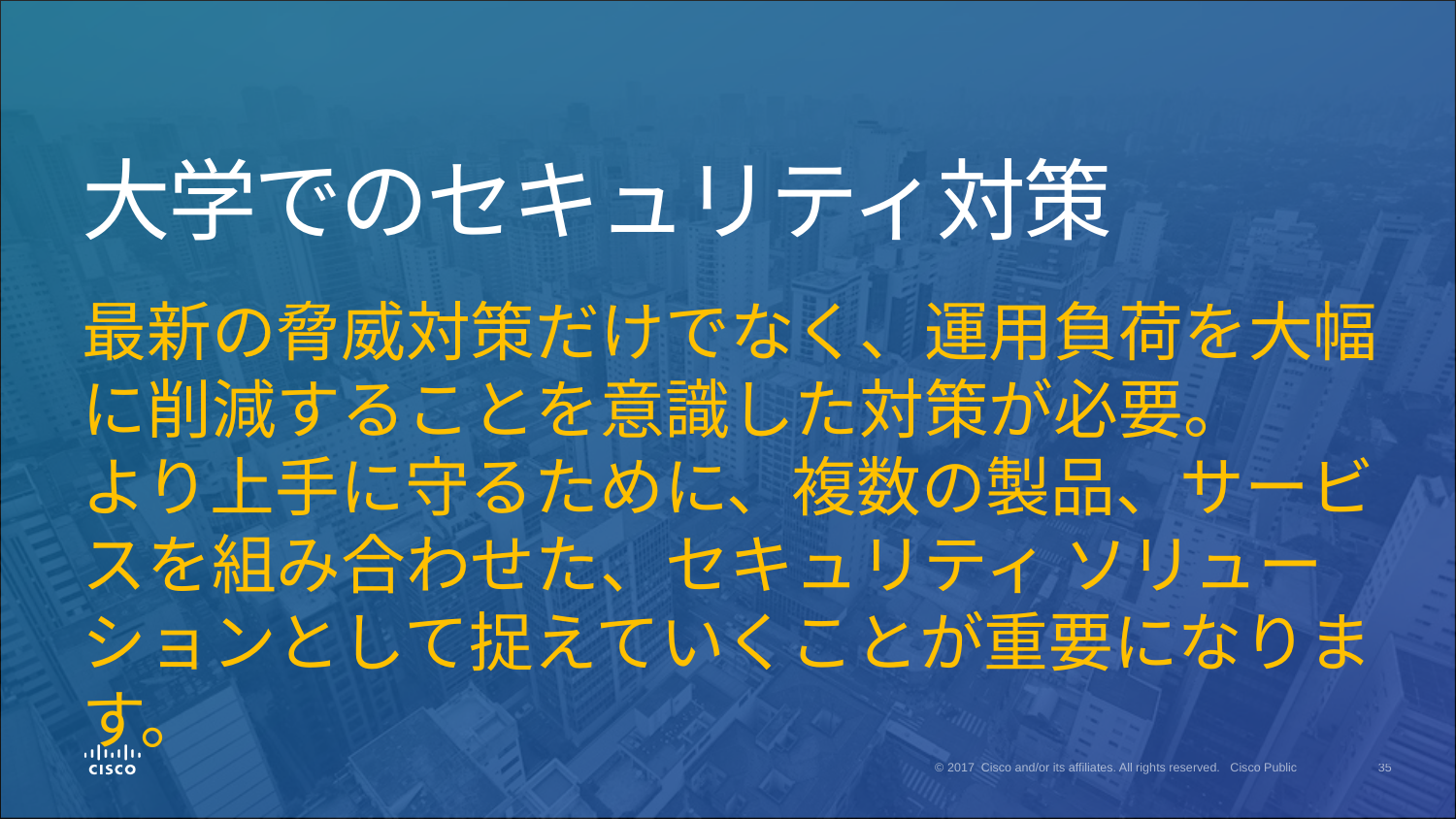

大学でのセキュリティ対策
最新の脅威対策だけでなく、運用負荷を大幅に削減することを意識した対策が必要。
より上手に守るために、複数の製品、サービスを組み合わせた、セキュリティ ソリューションとして捉えていくことが重要になります。